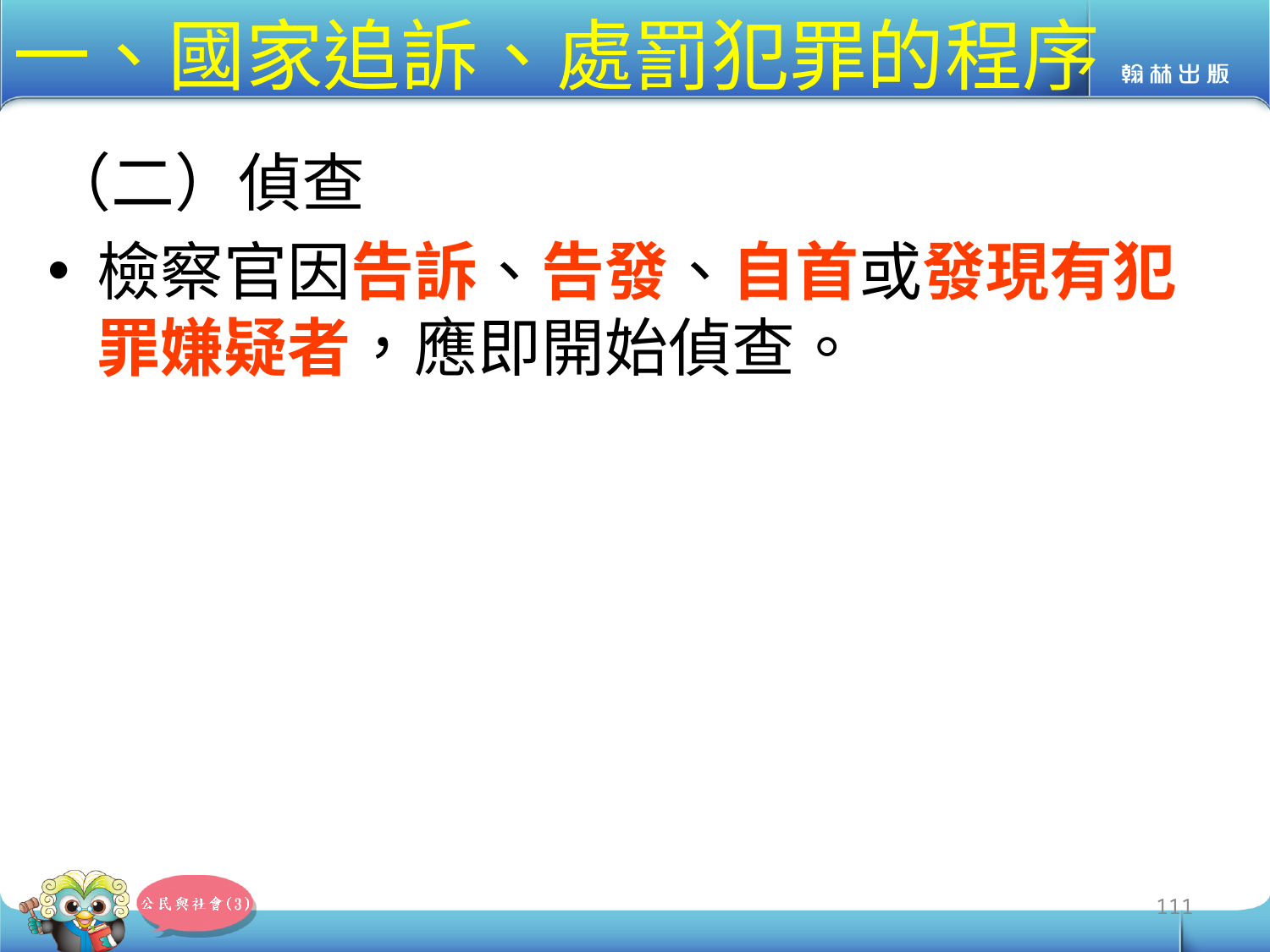

# 一、國家追訴、處罰犯罪的程序
（二）偵查
檢察官因告訴、告發、自首或發現有犯罪嫌疑者，應即開始偵查。
111